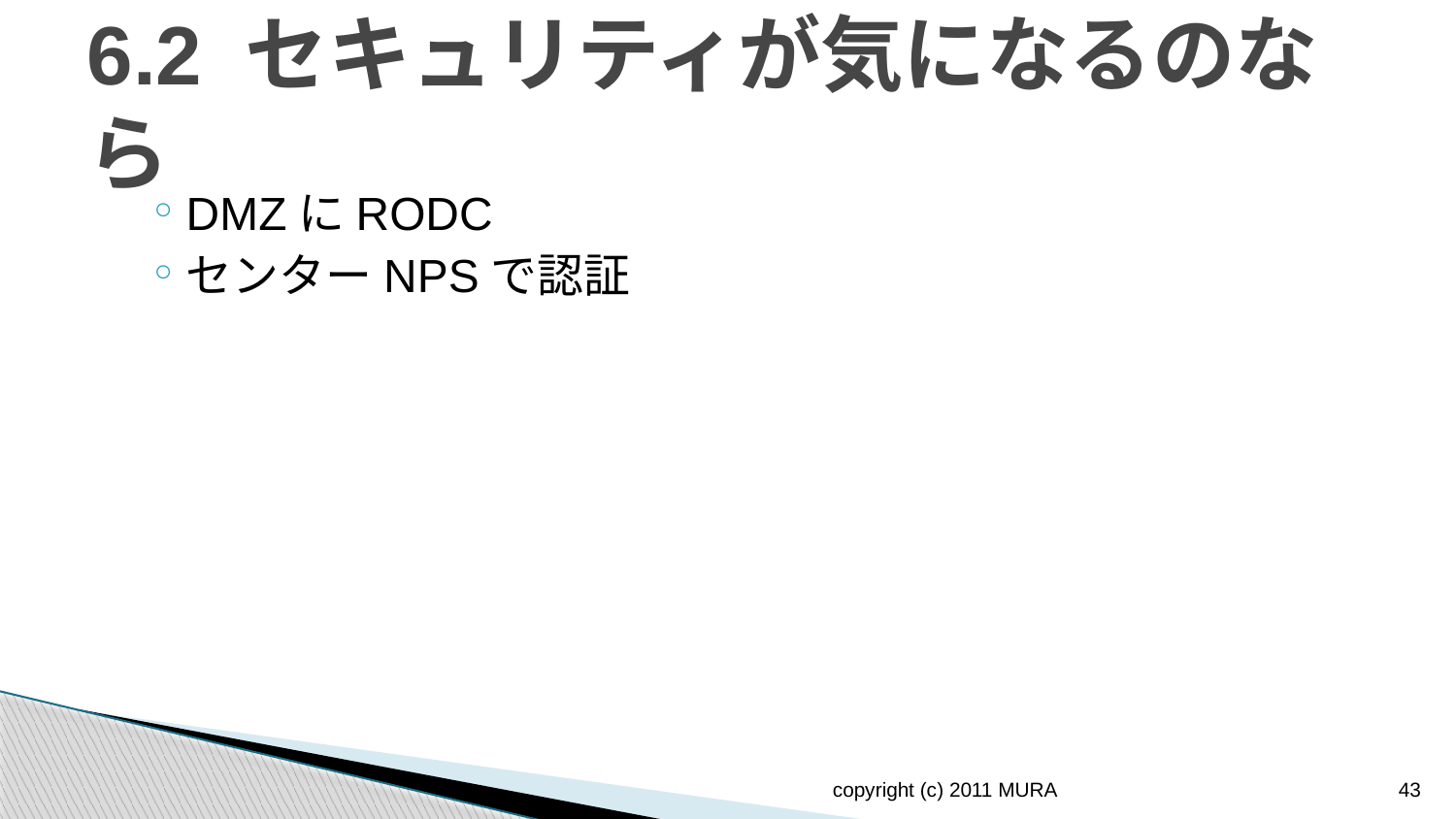

# 6.2 セキュリティが気になるのなら
DMZにRODC
センターNPSで認証
copyright (c) 2011 MURA
43